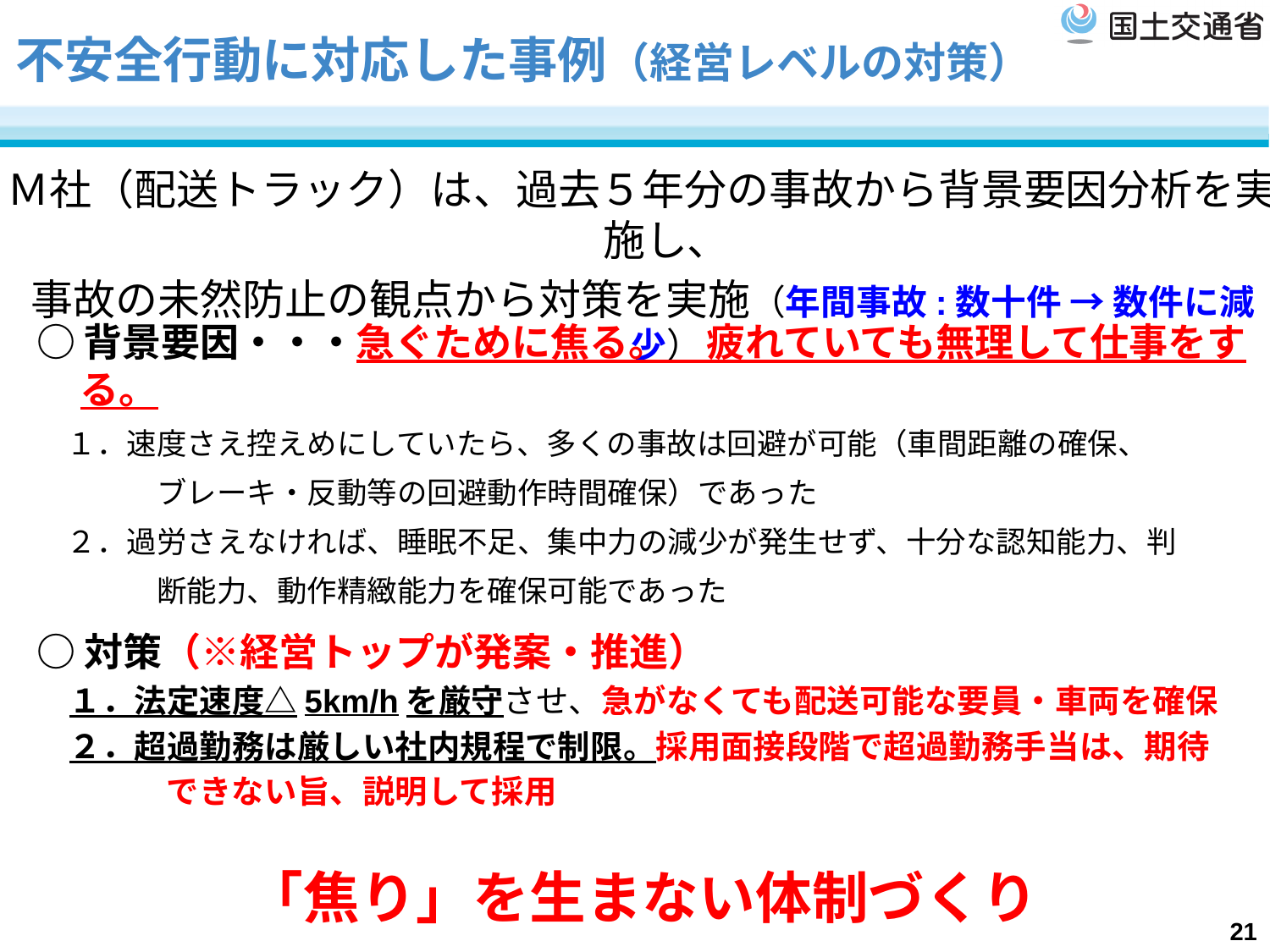

# 不安全行動に対応した事例（経営レベルの対策）
Ｍ社（配送トラック）は、過去５年分の事故から背景要因分析を実施し、
事故の未然防止の観点から対策を実施（年間事故:数十件 → 数件に減少）

○背景要因・・・急ぐために焦る。　疲れていても無理して仕事をする。
　１．速度さえ控えめにしていたら、多くの事故は回避が可能（車間距離の確保、
　　　　ブレーキ・反動等の回避動作時間確保）であった
　２．過労さえなければ、睡眠不足、集中力の減少が発生せず、十分な認知能力、判
　　　　断能力、動作精緻能力を確保可能であった

○対策（※経営トップが発案・推進）
　１．法定速度△5km/hを厳守させ、急がなくても配送可能な要員・車両を確保
　２．超過勤務は厳しい社内規程で制限。採用面接段階で超過勤務手当は、期待
　　　　できない旨、説明して採用
「焦り」を生まない体制づくり
21